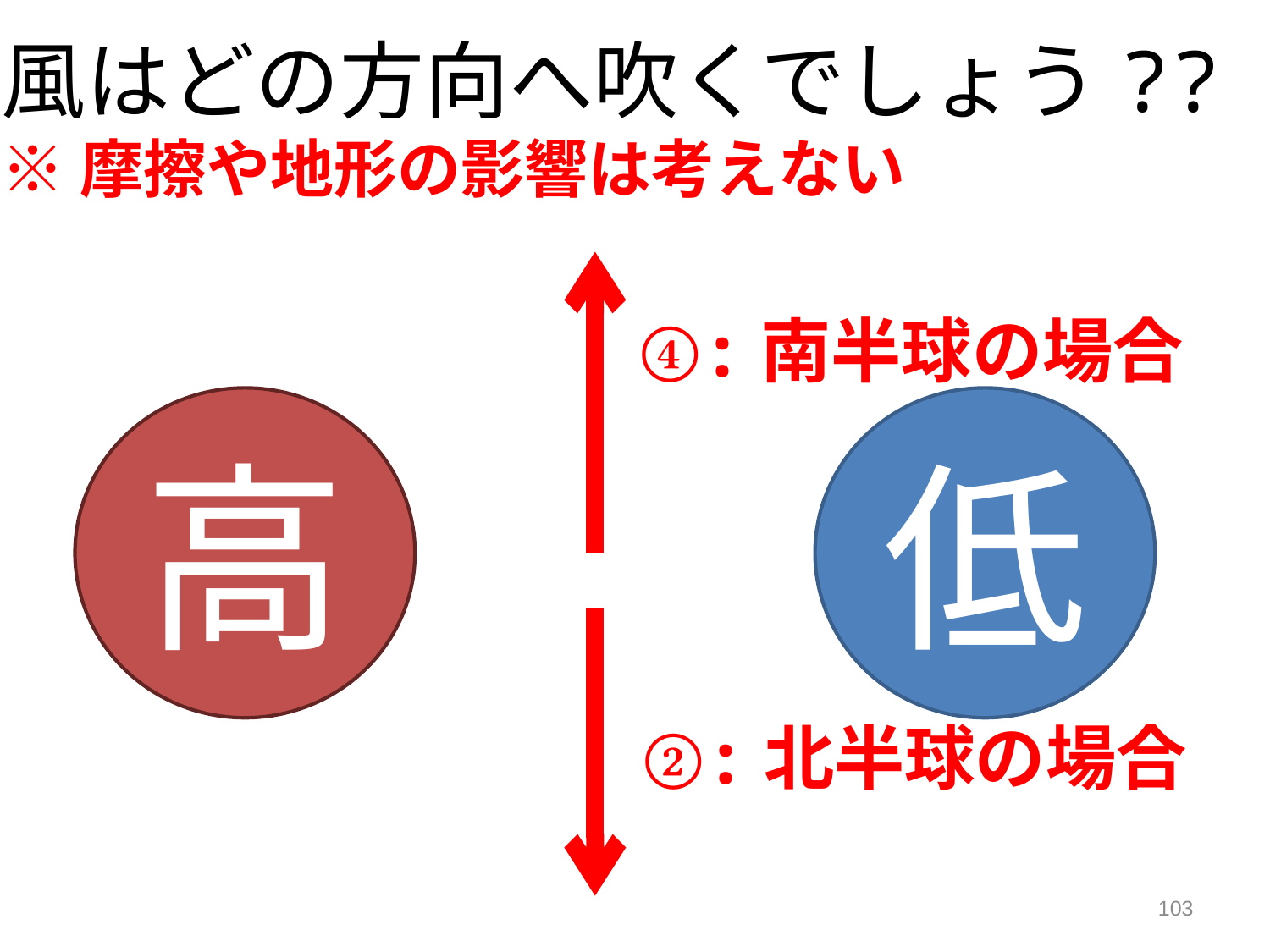

風はどの方向へ吹くでしょう??
※摩擦や地形の影響は考えない
④:南半球の場合
高
低
②:北半球の場合
103